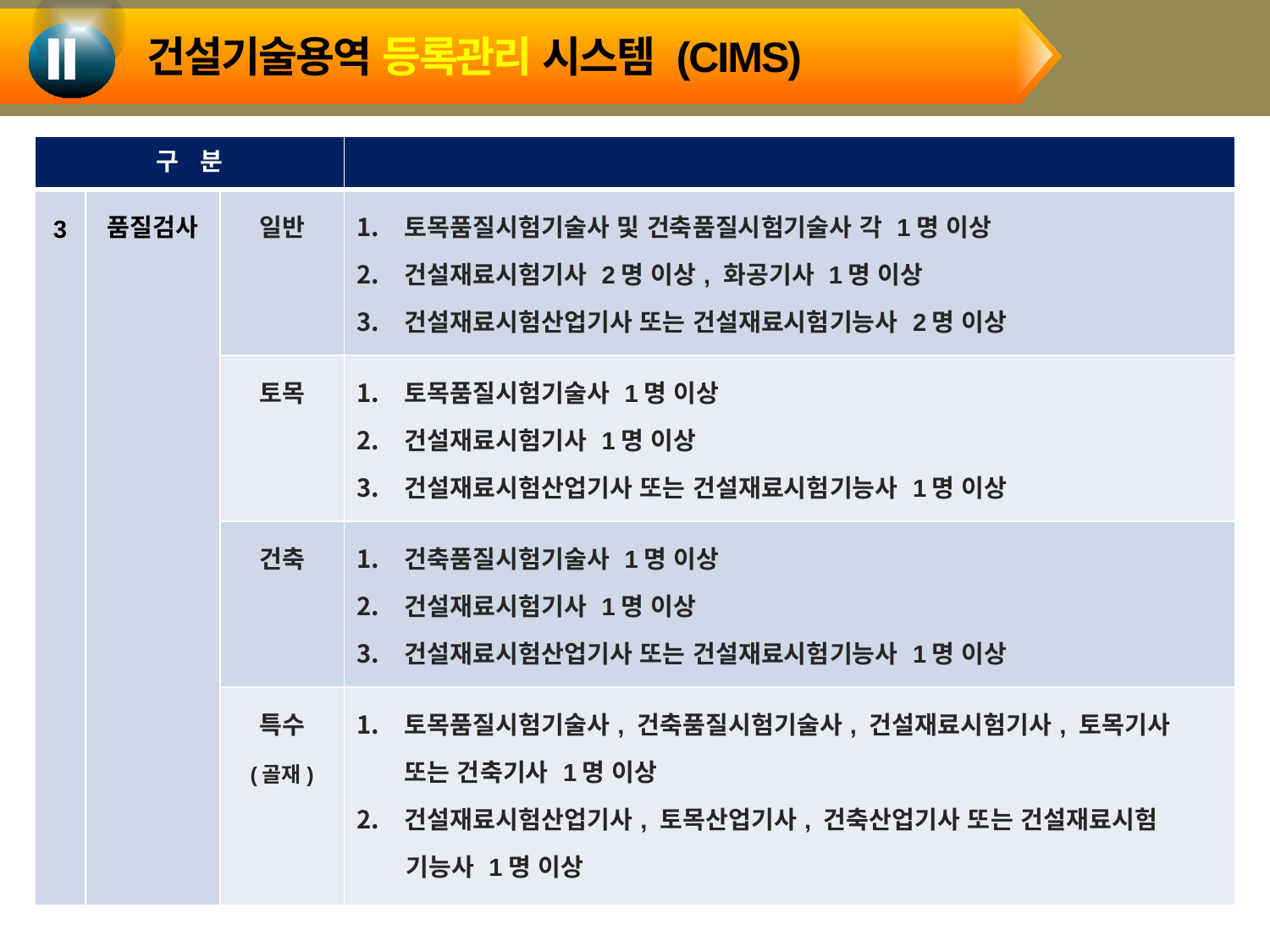

건설기술용역 등록관리 시스템 (CIMS)

Ⅱ

| 구 분 |  |  |  |
| --- | --- | --- | --- |
| 3 | 품질검사 | 일반 | 토목품질시험기술사 및 건축품질시험기술사 각 1명 이상 건설재료시험기사 2명 이상, 화공기사 1명 이상 건설재료시험산업기사 또는 건설재료시험기능사 2명 이상 |
|  |  | 토목 | 토목품질시험기술사 1명 이상 건설재료시험기사 1명 이상 건설재료시험산업기사 또는 건설재료시험기능사 1명 이상 |
|  |  | 건축 | 건축품질시험기술사 1명 이상 건설재료시험기사 1명 이상 건설재료시험산업기사 또는 건설재료시험기능사 1명 이상 |
|  |  | 특수 (골재) | 토목품질시험기술사, 건축품질시험기술사, 건설재료시험기사, 토목기사 또는 건축기사 1명 이상 건설재료시험산업기사, 토목산업기사, 건축산업기사 또는 건설재료시험 기능사 1명 이상 |